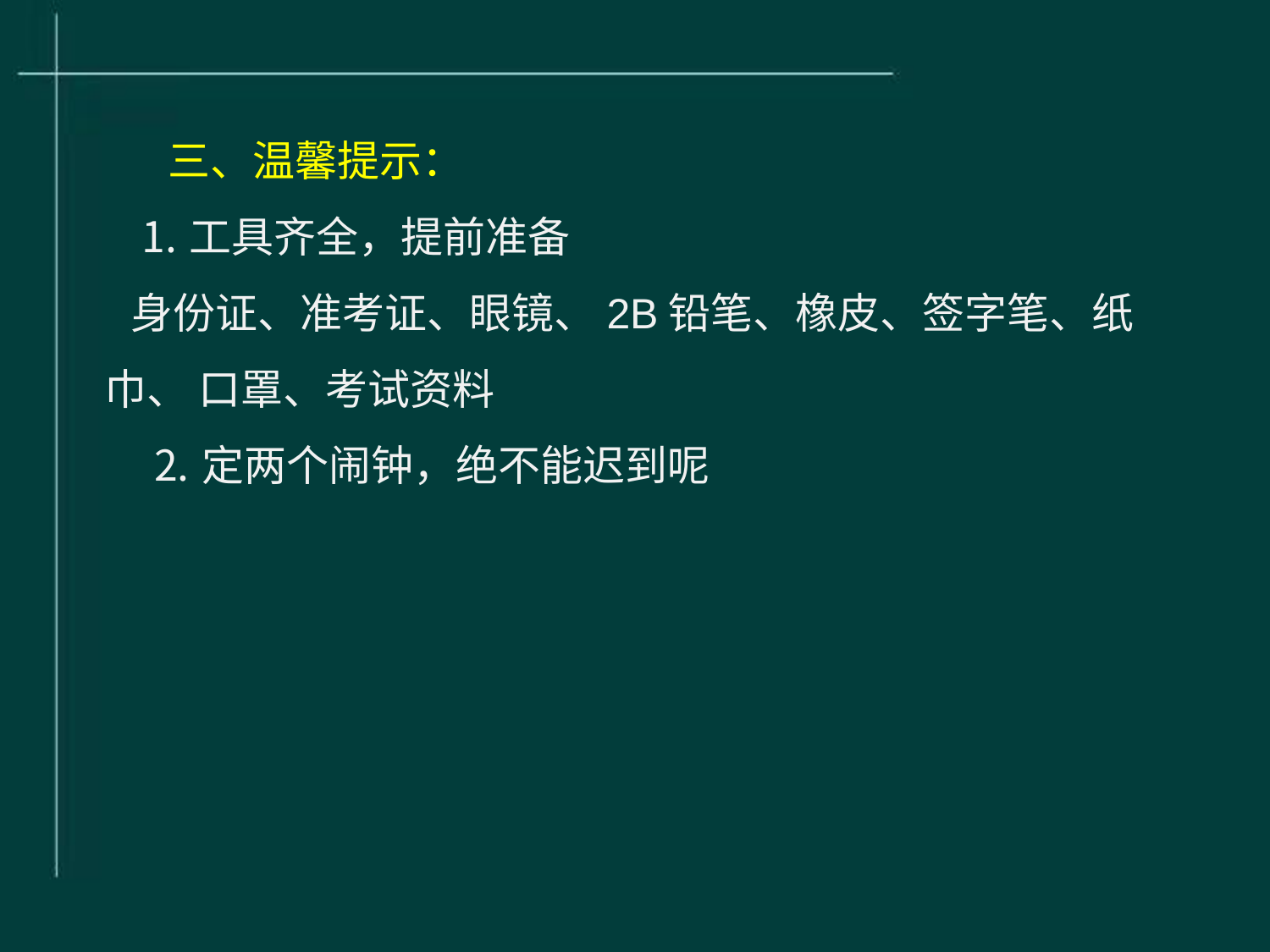

三、温馨提示：
工具齐全，提前准备
身份证、准考证、眼镜、2B铅笔、橡皮、签字笔、纸巾、 口罩、考试资料
定两个闹钟，绝不能迟到呢